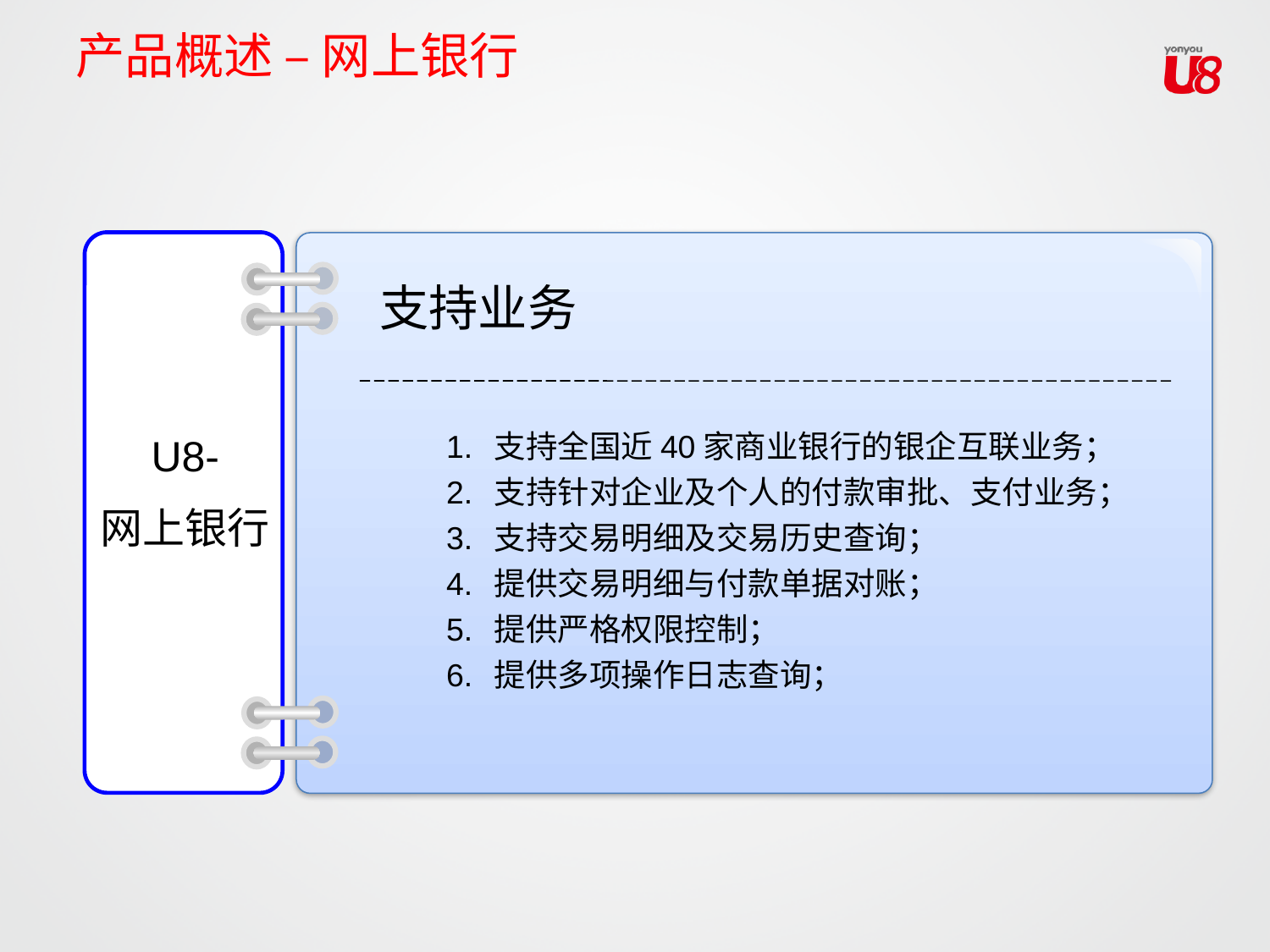

产品概述 – 网上银行

支持业务

支持全国近40家商业银行的银企互联业务；
支持针对企业及个人的付款审批、支付业务；
支持交易明细及交易历史查询；
提供交易明细与付款单据对账；
提供严格权限控制；
提供多项操作日志查询；
U8-
网上银行